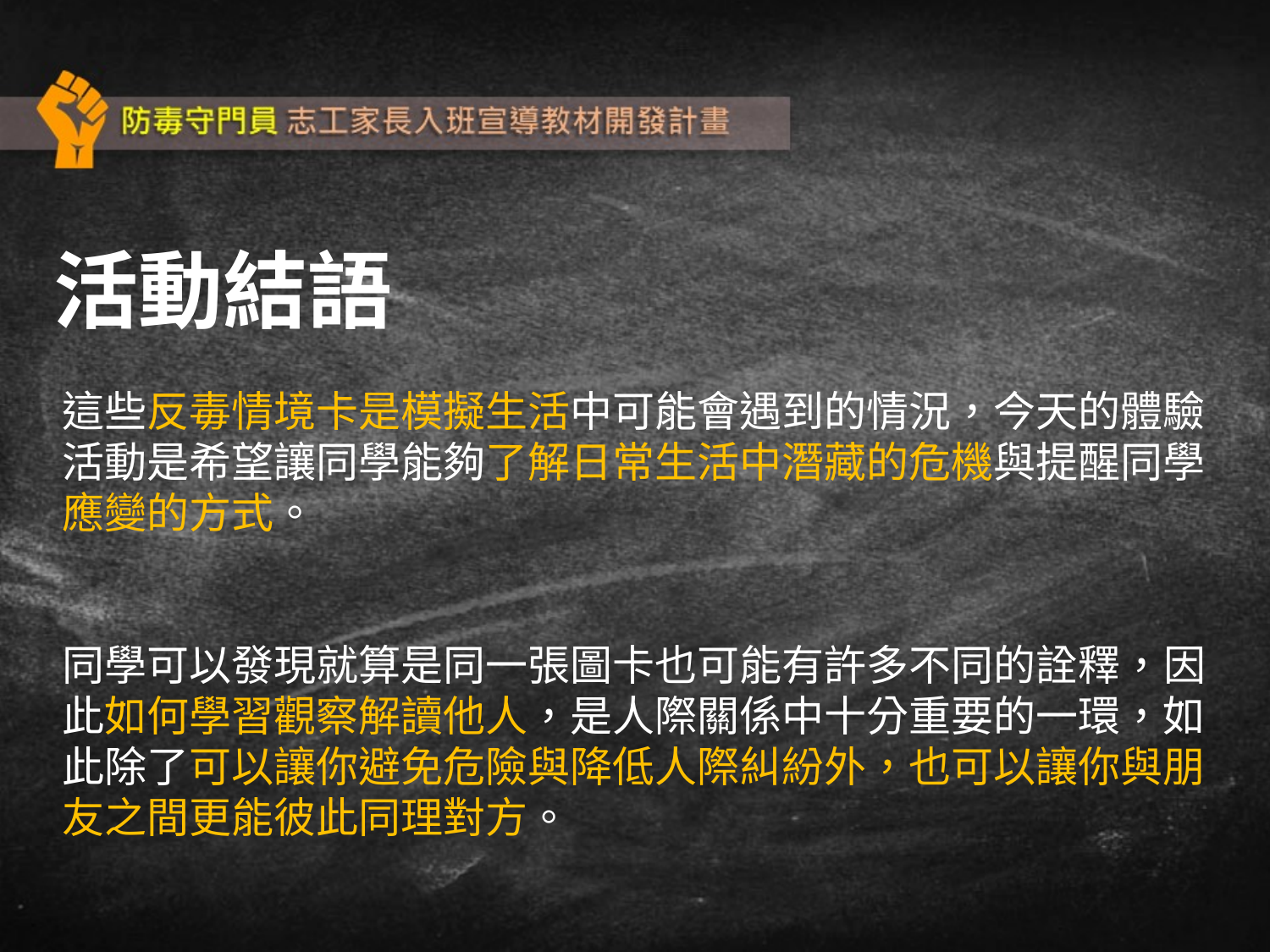

活動結語

這些反毒情境卡是模擬生活中可能會遇到的情況，今天的體驗活動是希望讓同學能夠了解日常生活中潛藏的危機與提醒同學應變的方式。

同學可以發現就算是同一張圖卡也可能有許多不同的詮釋，因此如何學習觀察解讀他人，是人際關係中十分重要的一環，如此除了可以讓你避免危險與降低人際糾紛外，也可以讓你與朋友之間更能彼此同理對方。